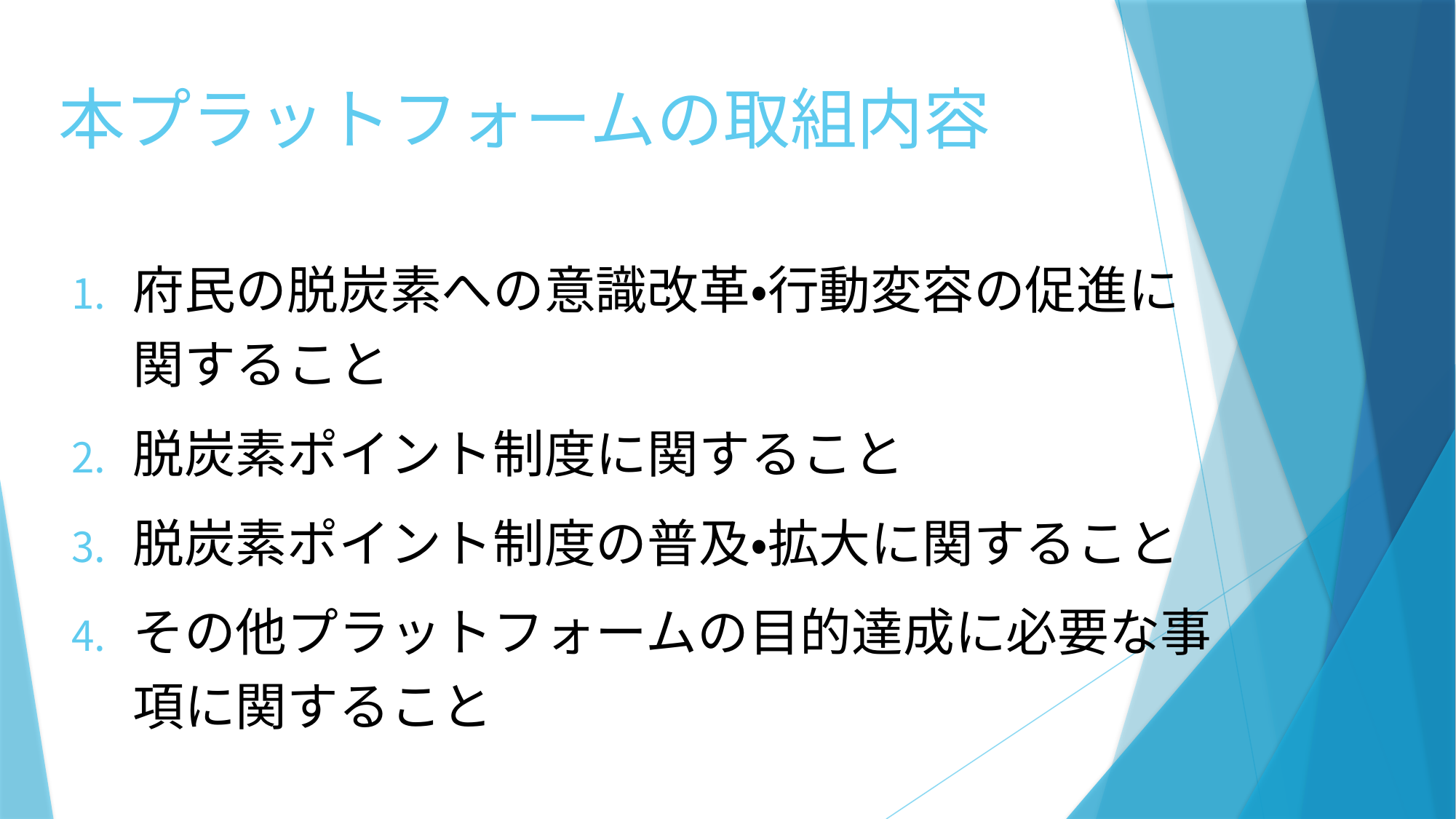

# 本プラットフォームの取組内容
府民の脱炭素への意識改革・行動変容の促進に関すること
脱炭素ポイント制度に関すること
脱炭素ポイント制度の普及・拡大に関すること
その他プラットフォームの目的達成に必要な事項に関すること